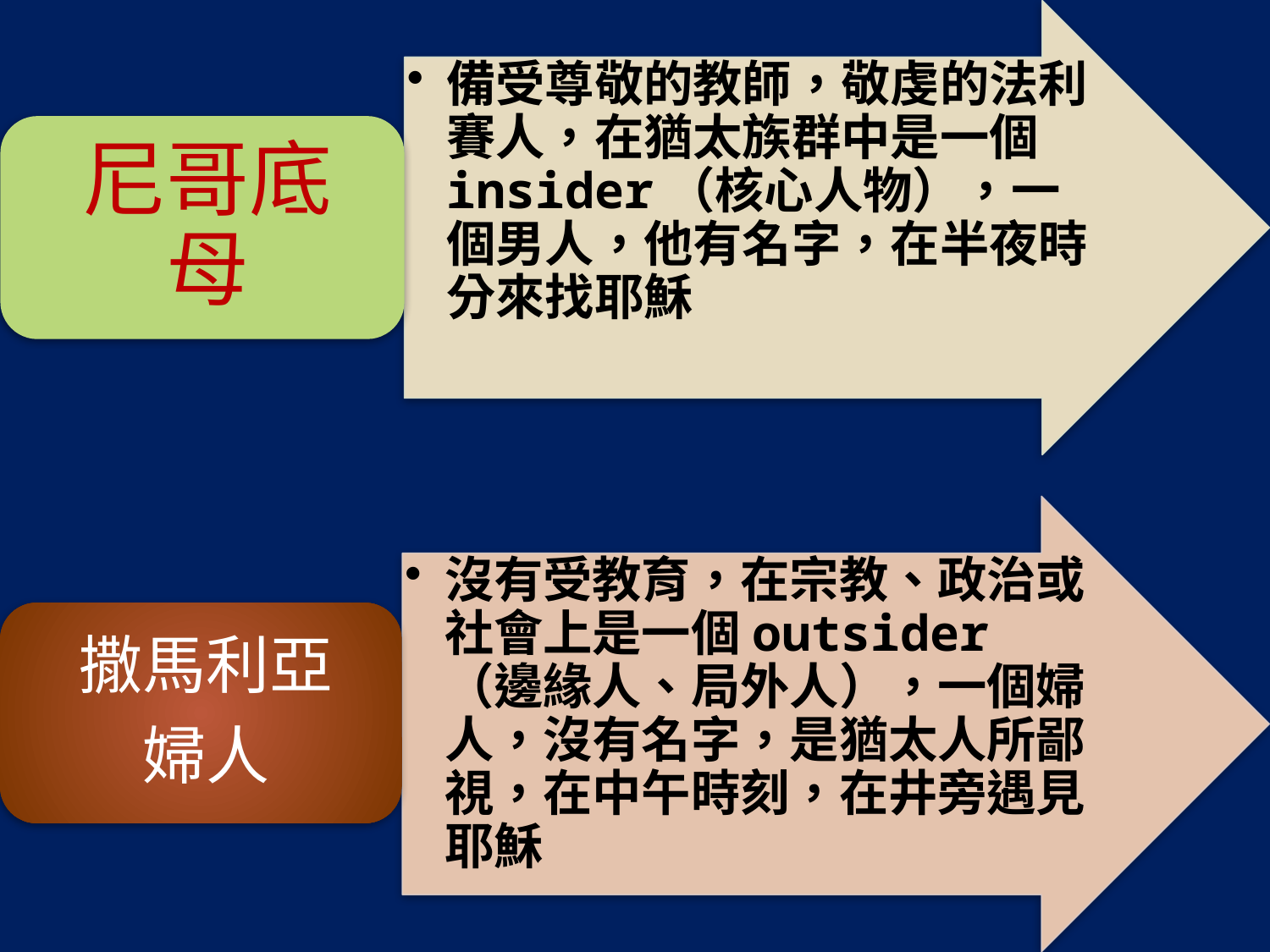

備受尊敬的教師，敬虔的法利賽人，在猶太族群中是一個insider（核心人物），一個男人，他有名字，在半夜時分來找耶穌
尼哥底母
沒有受教育，在宗教、政治或社會上是一個outsider（邊緣人、局外人），一個婦人，沒有名字，是猶太人所鄙視，在中午時刻，在井旁遇見耶穌
撒馬利亞
婦人